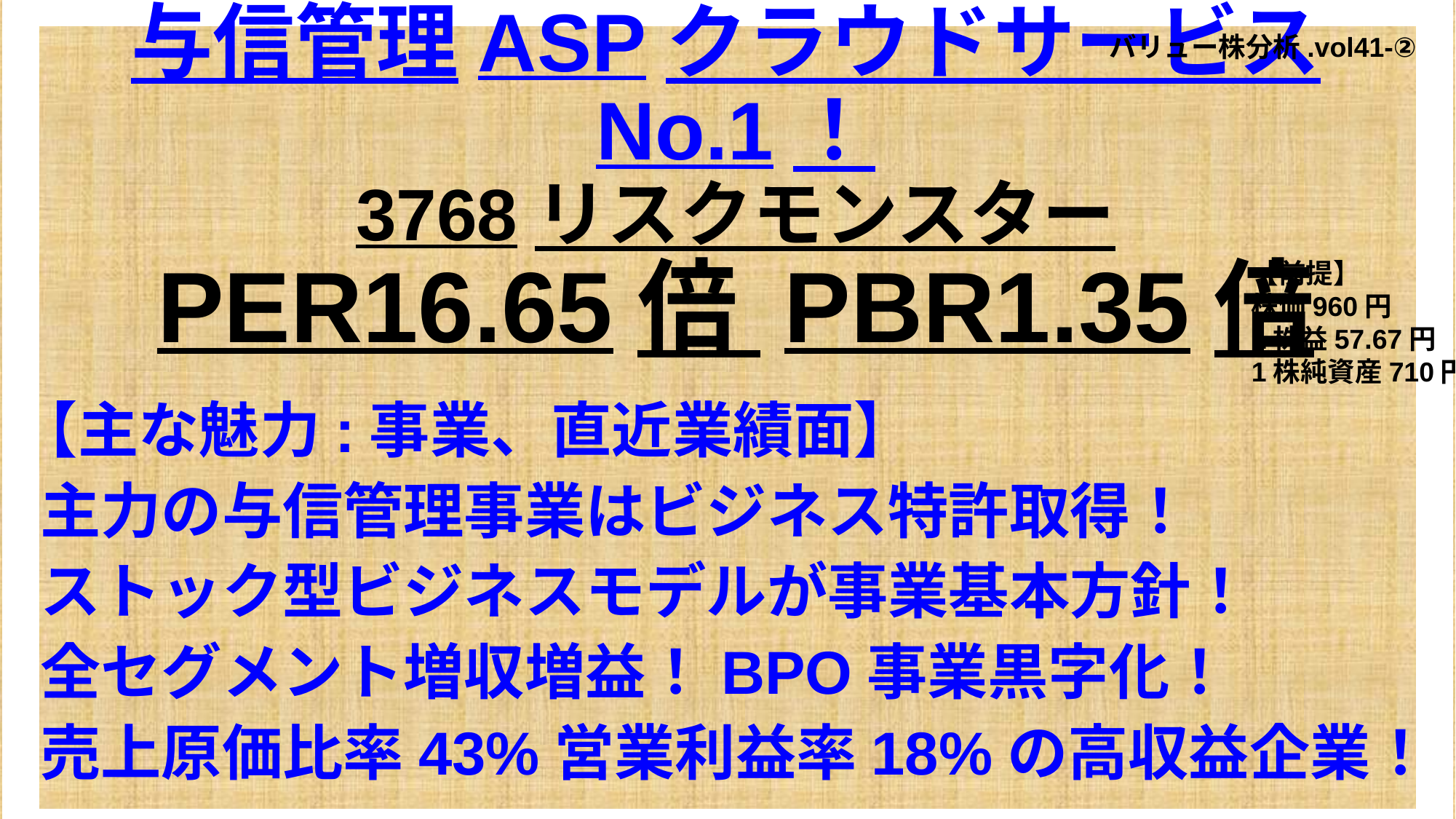

# 与信管理ASPクラウドサービスNo.1！ 3768リスクモンスター PER16.65倍 PBR1.35倍

バリュー株分析.vol41-②
【前提】
株価960円
1株益57.67円
1株純資産710円
【主な魅力:事業、直近業績面】
・主力の与信管理事業はビジネス特許取得！
・ストック型ビジネスモデルが事業基本方針！
・全セグメント増収増益！BPO事業黒字化！
・売上原価比率43%営業利益率18%の高収益企業！